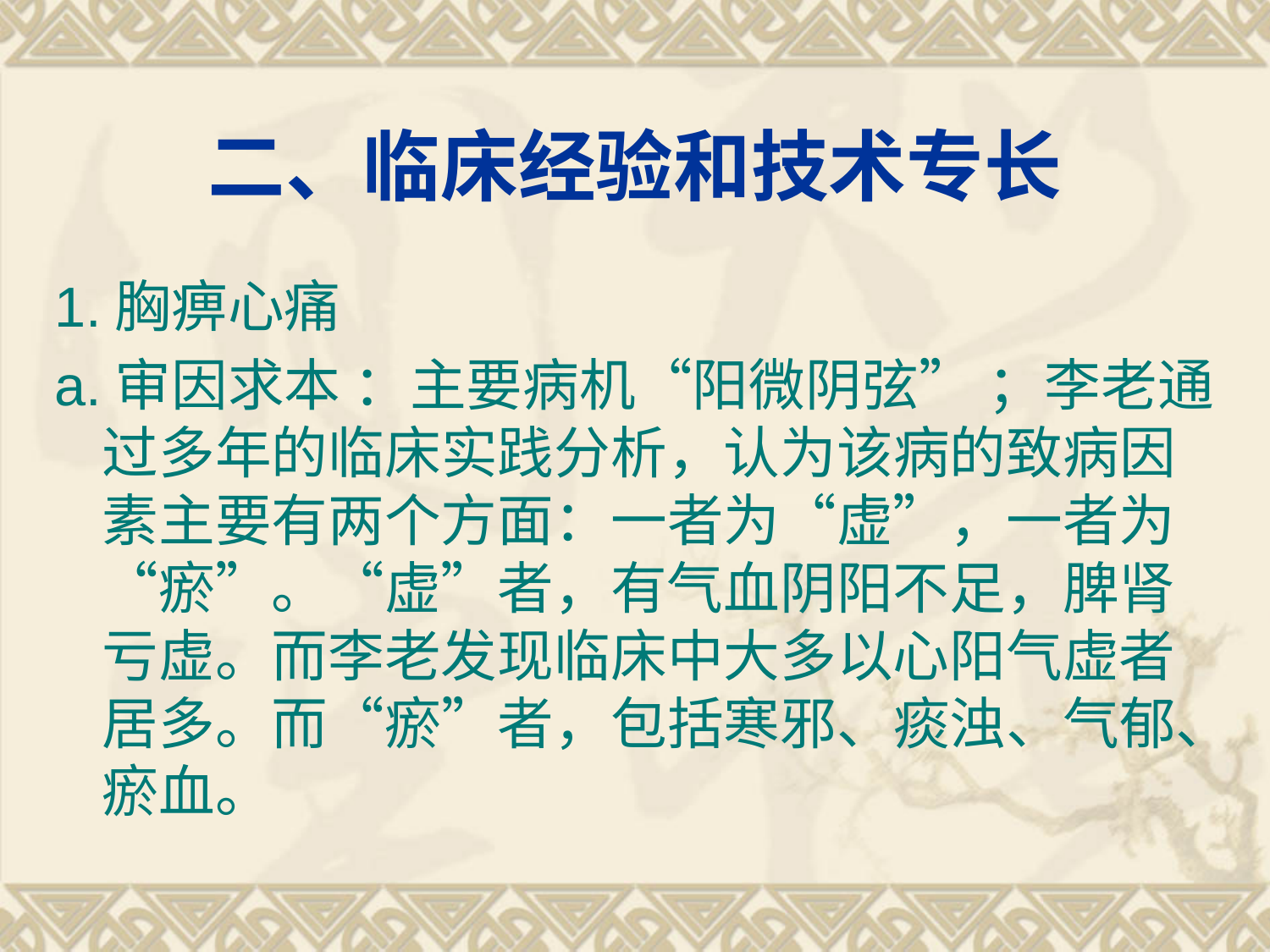

# 二、临床经验和技术专长
1.胸痹心痛
a.审因求本 ：主要病机“阳微阴弦” ；李老通过多年的临床实践分析，认为该病的致病因素主要有两个方面：一者为“虚”，一者为“瘀”。“虚”者，有气血阴阳不足，脾肾亏虚。而李老发现临床中大多以心阳气虚者居多。而“瘀”者，包括寒邪、痰浊、气郁、瘀血。